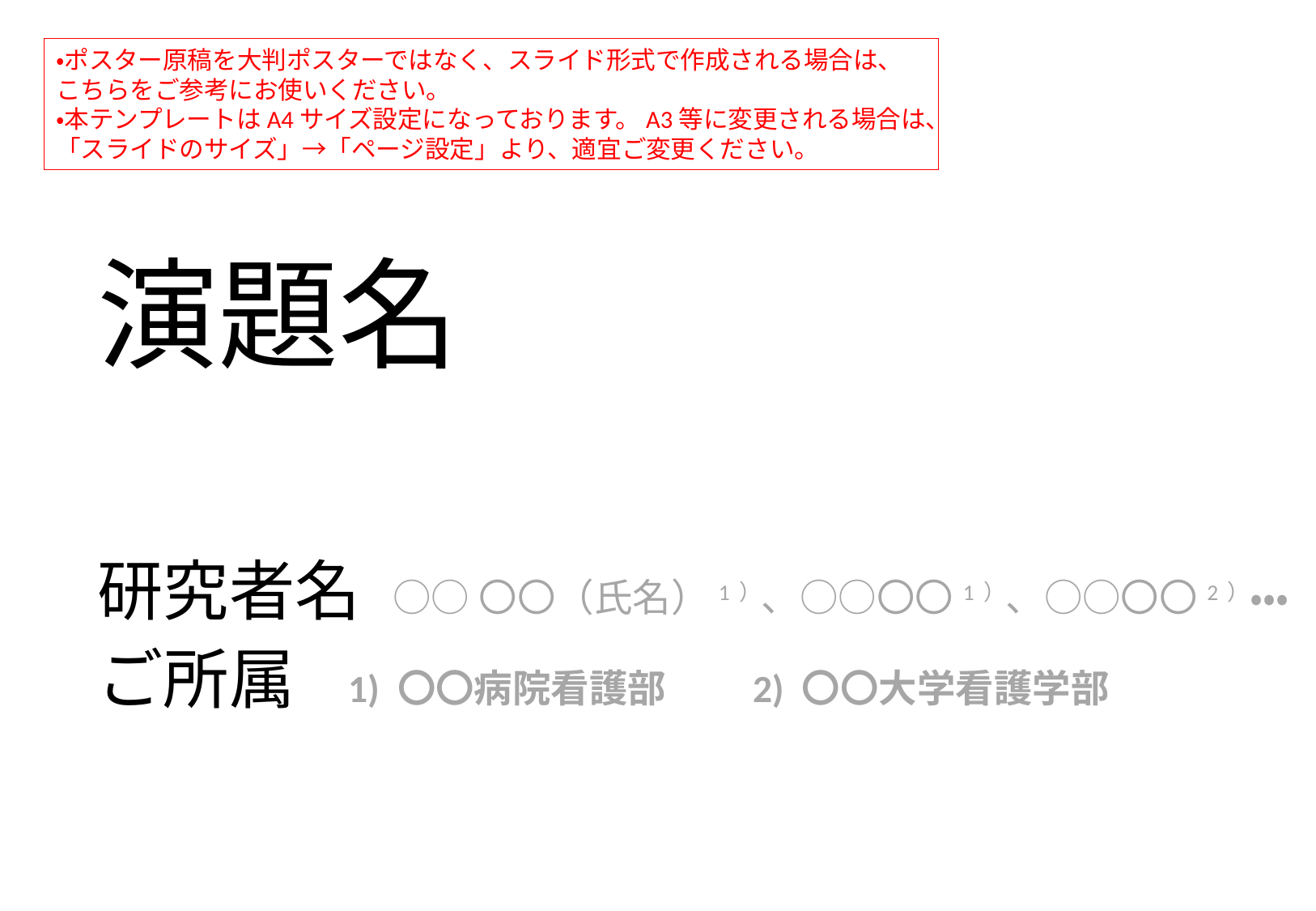

・ポスター原稿を大判ポスターではなく、スライド形式で作成される場合は、こちらをご参考にお使いください。
・本テンプレートはA4サイズ設定になっております。A3等に変更される場合は、「スライドのサイズ」→「ページ設定」より、適宜ご変更ください。
# 演題名
研究者名
ご所属
○○〇〇（氏名）1）、○○〇〇1）、○○〇〇2）・・・
1) 〇〇病院看護部　　2) 〇〇大学看護学部